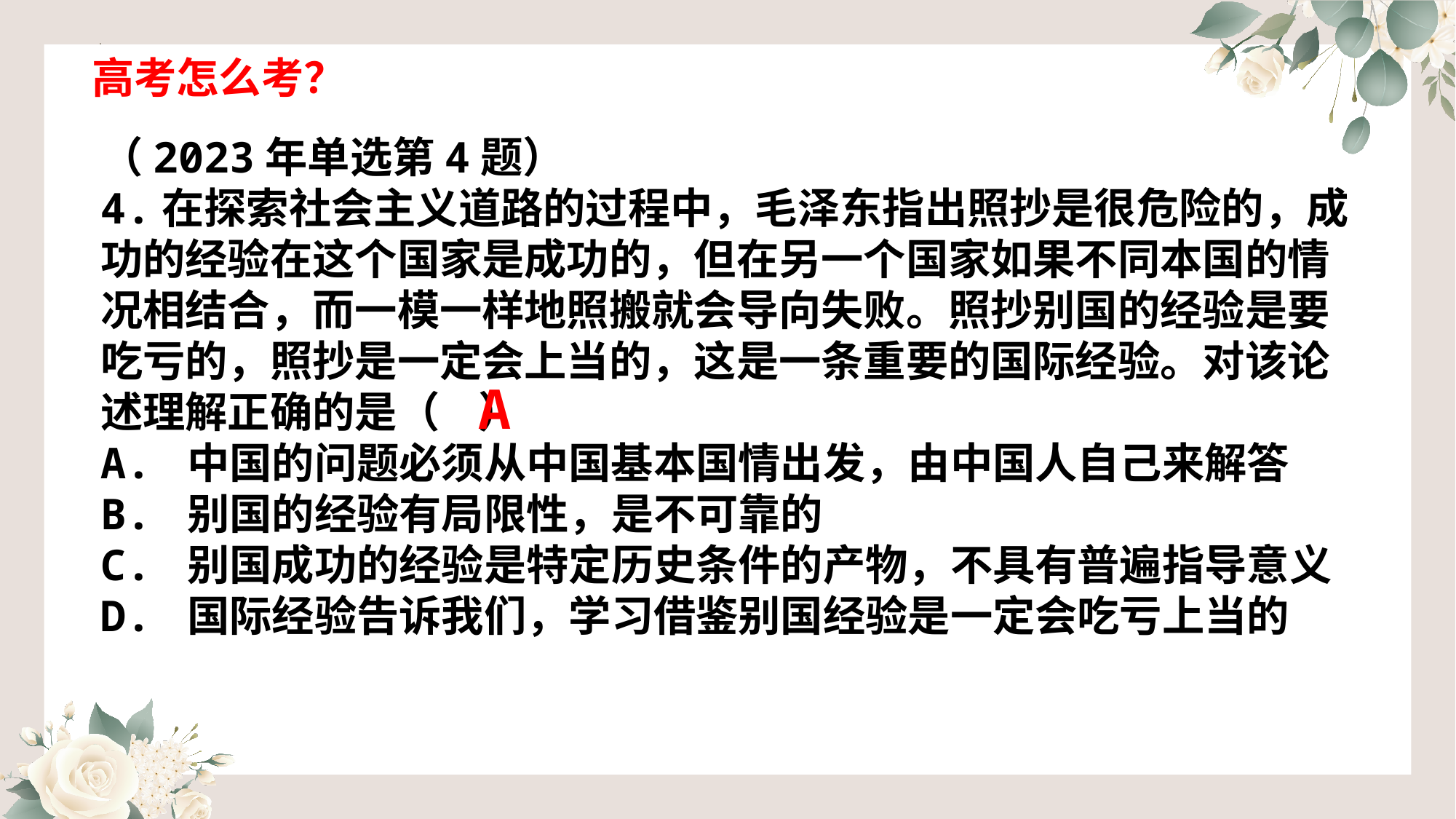

高考怎么考？
（2023年单选第4题）
4.在探索社会主义道路的过程中，毛泽东指出照抄是很危险的，成功的经验在这个国家是成功的，但在另一个国家如果不同本国的情况相结合，而一模一样地照搬就会导向失败。照抄别国的经验是要吃亏的，照抄是一定会上当的，这是一条重要的国际经验。对该论述理解正确的是（    ）
A. 中国的问题必须从中国基本国情出发，由中国人自己来解答
B. 别国的经验有局限性，是不可靠的
C. 别国成功的经验是特定历史条件的产物，不具有普遍指导意义
D. 国际经验告诉我们，学习借鉴别国经验是一定会吃亏上当的
A